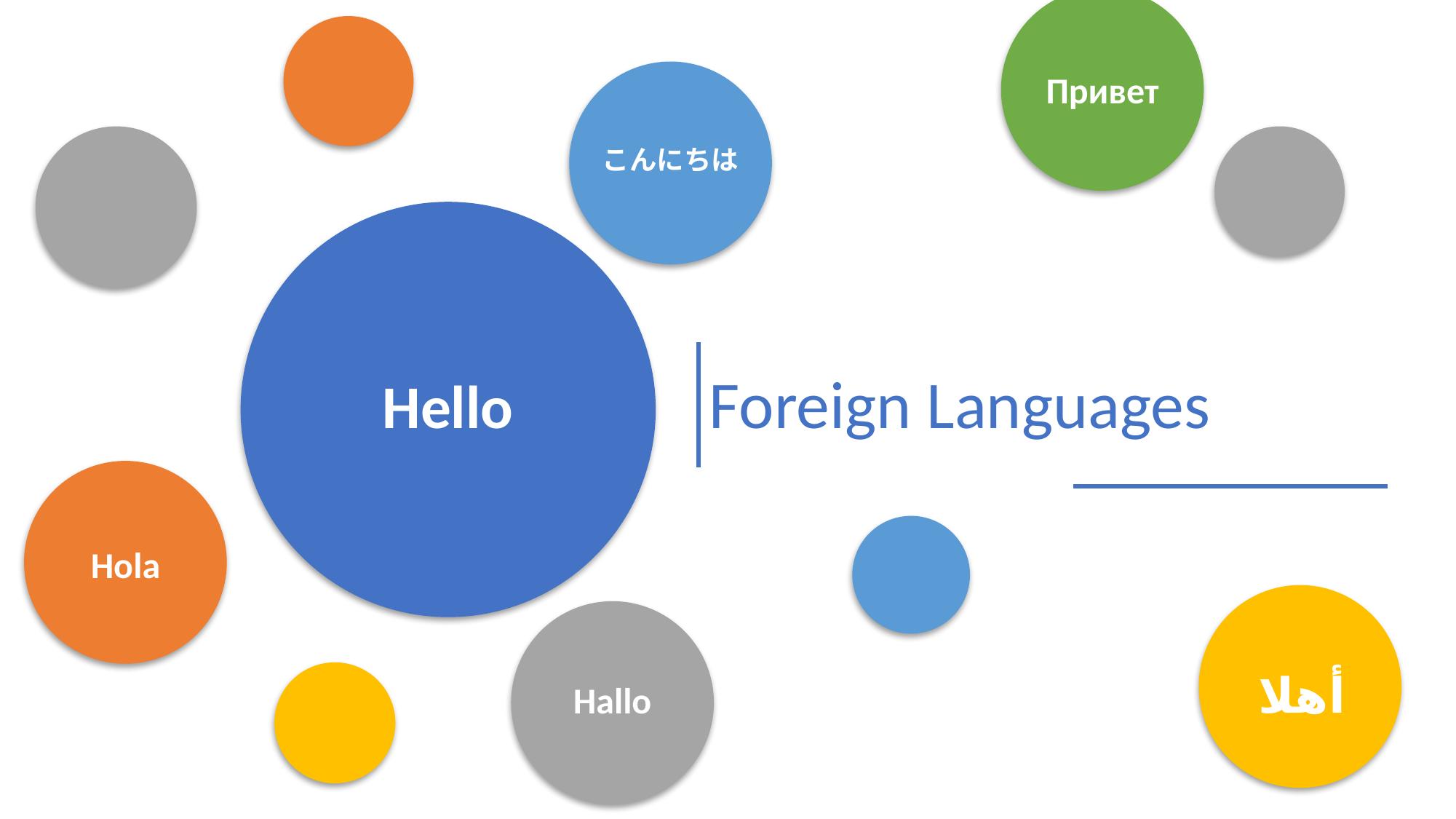

Привет

こんにちは

Foreign Languages
Hello

Hola

أهلا

Hallo